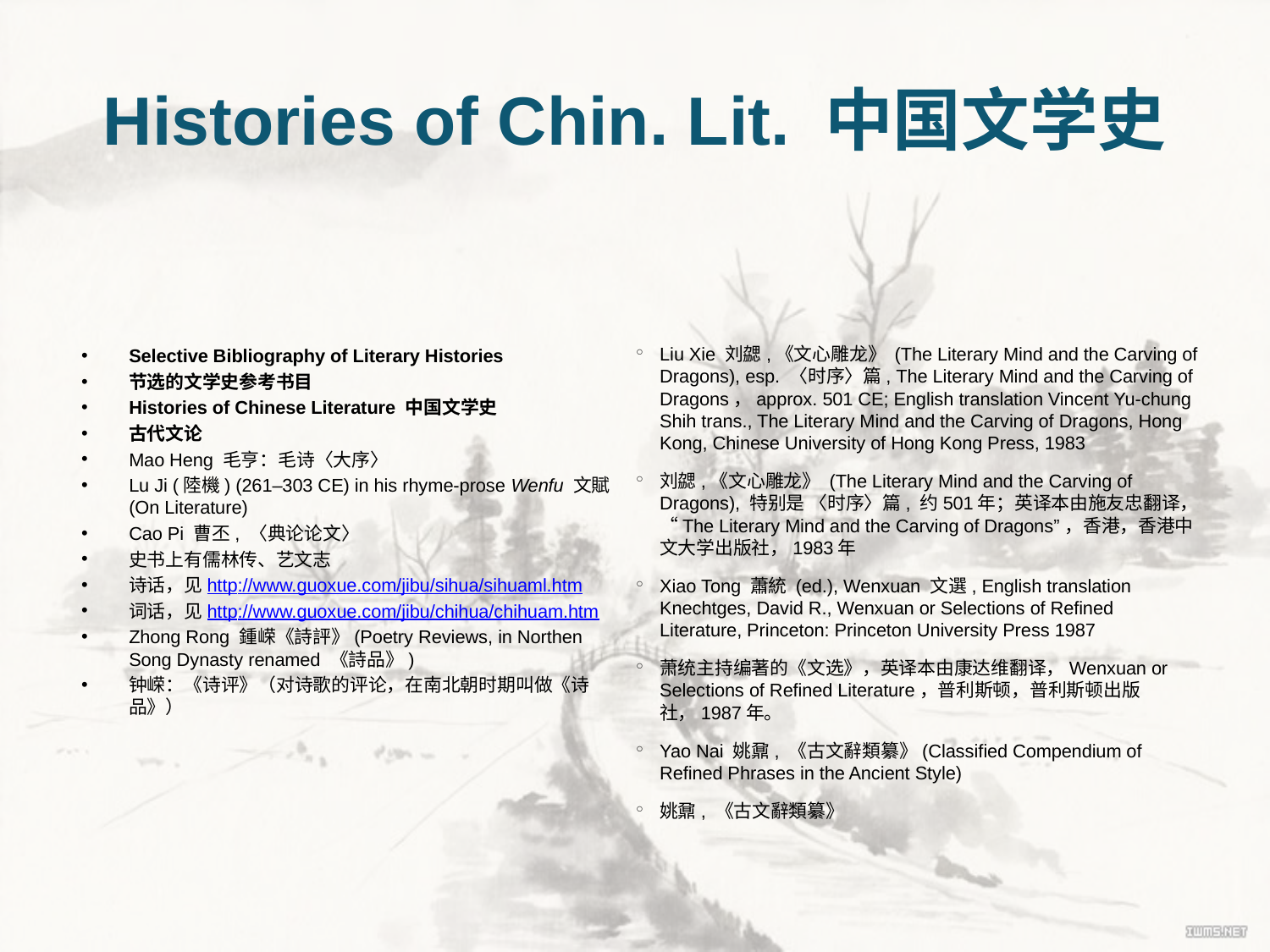

# Histories of Chin. Lit. 中国文学史
Selective Bibliography of Literary Histories
节选的文学史参考书目
Histories of Chinese Literature 中国文学史
古代文论
Mao Heng 毛亨：毛诗〈大序〉
Lu Ji (陸機) (261–303 CE) in his rhyme-prose Wenfu 文賦 (On Literature)
Cao Pi 曹丕, 〈典论论文〉
史书上有儒林传、艺文志
诗话，见http://www.guoxue.com/jibu/sihua/sihuaml.htm
词话，见http://www.guoxue.com/jibu/chihua/chihuam.htm
Zhong Rong 鍾嵘《詩評》(Poetry Reviews, in Northen Song Dynasty renamed 《詩品》)
钟嵘：《诗评》（对诗歌的评论，在南北朝时期叫做《诗品》）
Liu Xie 刘勰,《文心雕龙》 (The Literary Mind and the Carving of Dragons), esp. 〈时序〉篇, The Literary Mind and the Carving of Dragons，approx. 501 CE; English translation Vincent Yu-chung Shih trans., The Literary Mind and the Carving of Dragons, Hong Kong, Chinese University of Hong Kong Press, 1983
刘勰,《文心雕龙》 (The Literary Mind and the Carving of Dragons), 特别是 〈时序〉篇, 约501年；英译本由施友忠翻译，“The Literary Mind and the Carving of Dragons”，香港，香港中文大学出版社，1983年
Xiao Tong 蕭統 (ed.), Wenxuan 文選, English translation Knechtges, David R., Wenxuan or Selections of Refined Literature, Princeton: Princeton University Press 1987
萧统主持编著的《文选》，英译本由康达维翻译，Wenxuan or Selections of Refined Literature，普利斯顿，普利斯顿出版社，1987年。
Yao Nai 姚鼐, 《古文辭類纂》(Classified Compendium of Refined Phrases in the Ancient Style)
姚鼐, 《古文辭類纂》